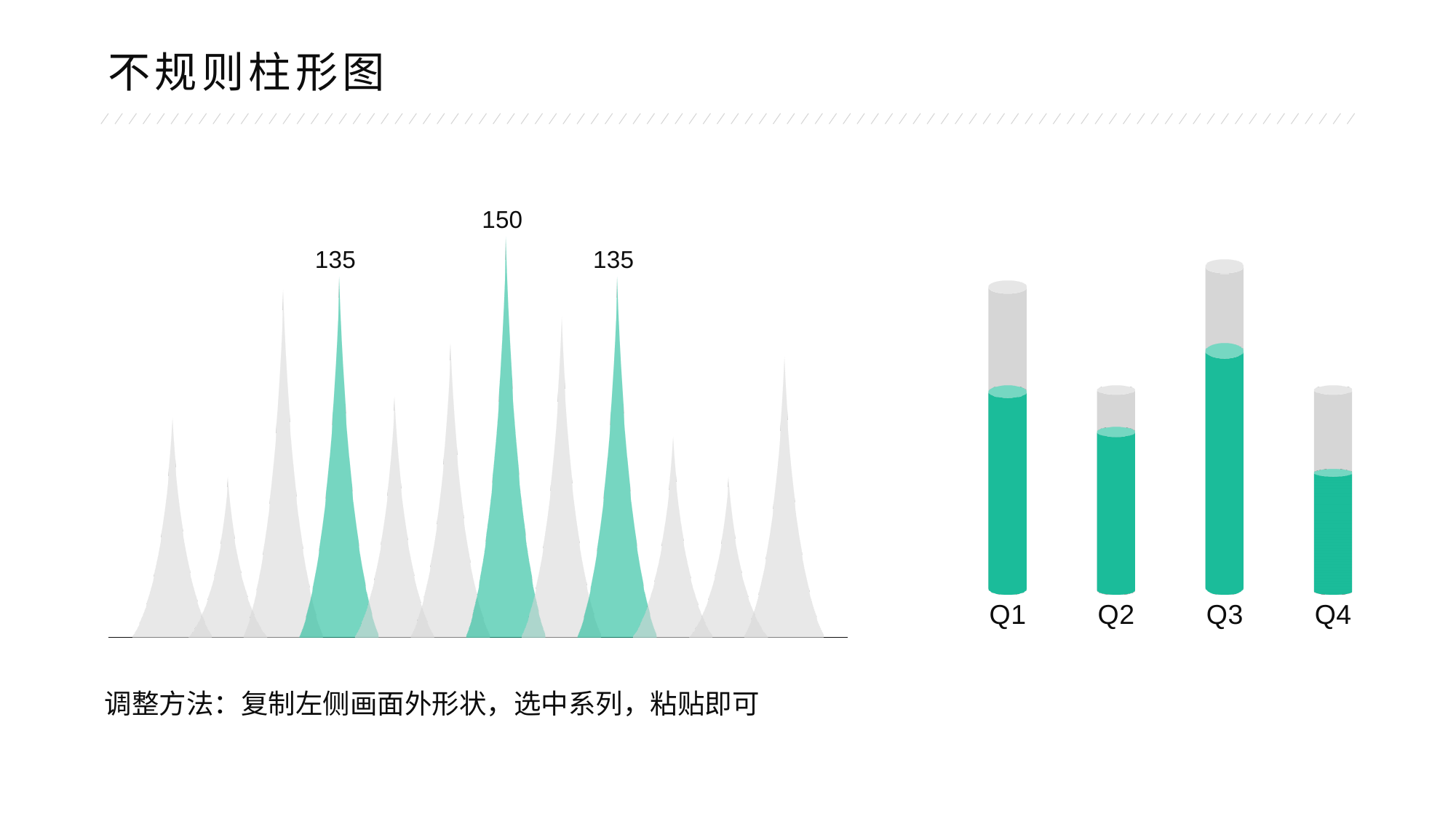

不规则柱形图

### Chart

| Category | 1月 | 2月 | 3月 | 4月 | 5月 | 6月 | 7月 | 8月 | 9月 | 10月 | 11月 | 12月 |
|---|---|---|---|---|---|---|---|---|---|---|---|---|
| 利润 | 82.0 | 60.0 | 130.0 | 135.0 | 90.0 | 110.0 | 150.0 | 120.0 | 135.0 | 75.0 | 60.0 | 105.0 |

### Chart

| Category | 20192 | 2018 |
|---|---|---|
| Q1 | 15.0 | 10.0 |
| Q2 | 10.0 | 8.0 |
| Q3 | 16.0 | 12.0 |
| Q4 | 10.0 | 6.0 |

调整方法：复制左侧画面外形状，选中系列，粘贴即可